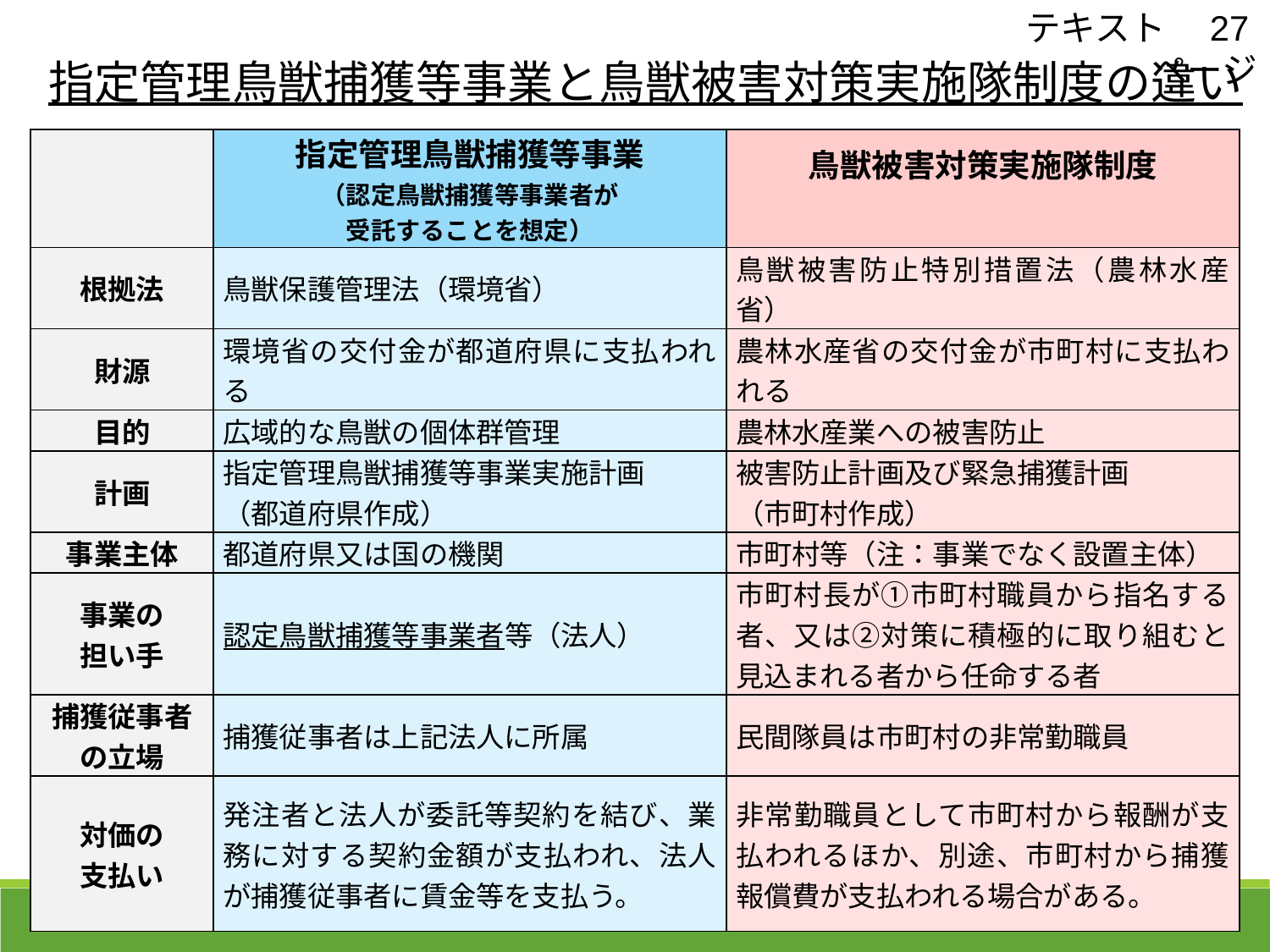

テキスト　27ページ
　指定管理鳥獣捕獲等事業と鳥獣被害対策実施隊制度の違い
|  | 指定管理鳥獣捕獲等事業 （認定鳥獣捕獲等事業者が 受託することを想定） | 鳥獣被害対策実施隊制度 |
| --- | --- | --- |
| 根拠法 | 鳥獣保護管理法（環境省） | 鳥獣被害防止特別措置法（農林水産省） |
| 財源 | 環境省の交付金が都道府県に支払われる | 農林水産省の交付金が市町村に支払われる |
| 目的 | 広域的な鳥獣の個体群管理 | 農林水産業への被害防止 |
| 計画 | 指定管理鳥獣捕獲等事業実施計画 （都道府県作成） | 被害防止計画及び緊急捕獲計画 （市町村作成） |
| 事業主体 | 都道府県又は国の機関 | 市町村等（注：事業でなく設置主体） |
| 事業の 担い手 | 認定鳥獣捕獲等事業者等（法人） | 市町村長が①市町村職員から指名する者、又は②対策に積極的に取り組むと見込まれる者から任命する者 |
| 捕獲従事者の立場 | 捕獲従事者は上記法人に所属 | 民間隊員は市町村の非常勤職員 |
| 対価の 支払い | 発注者と法人が委託等契約を結び、業務に対する契約金額が支払われ、法人が捕獲従事者に賃金等を支払う。 | 非常勤職員として市町村から報酬が支払われるほか、別途、市町村から捕獲報償費が支払われる場合がある。 |